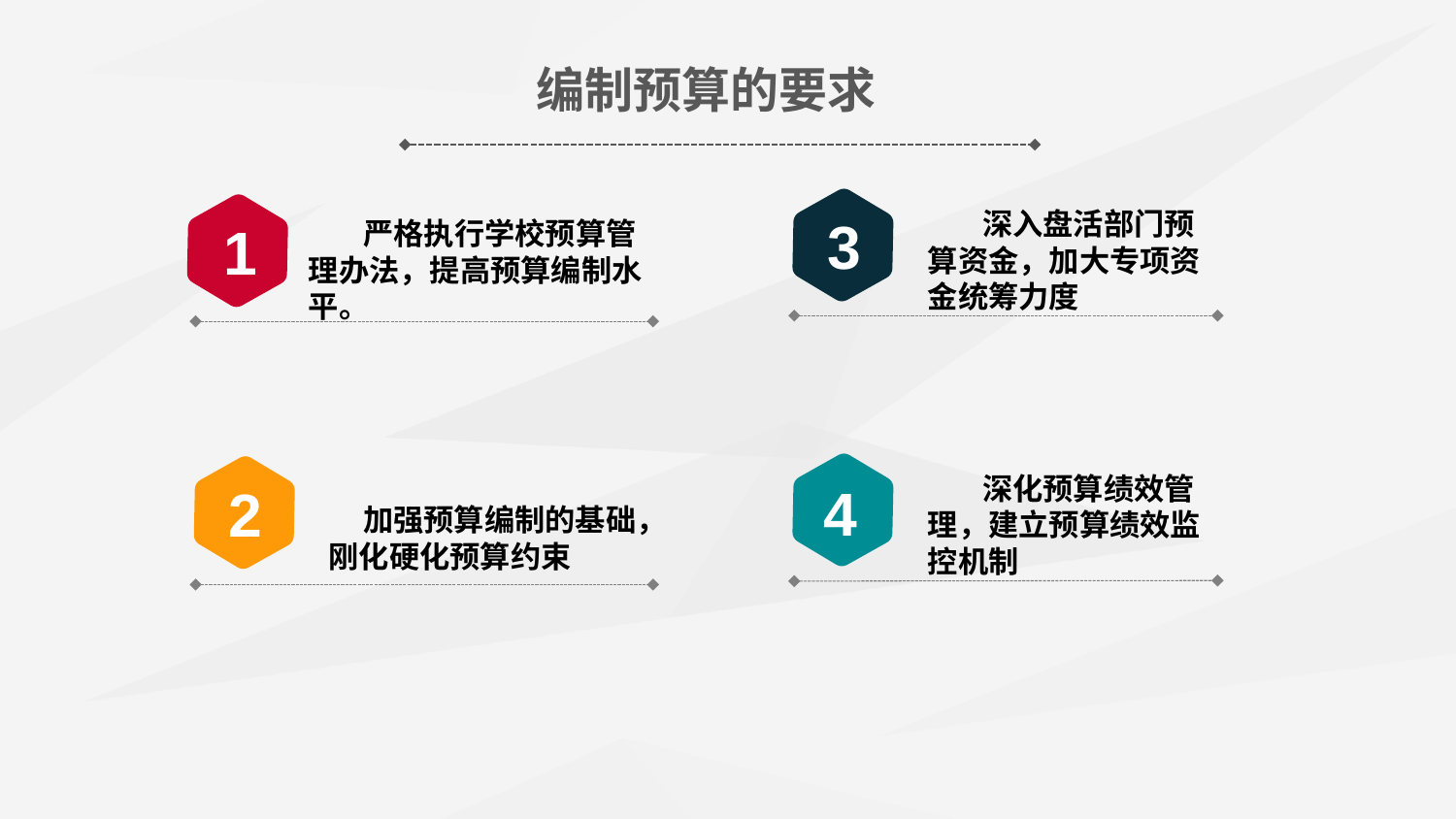

编制预算的要求

深入盘活部门预算资金，加大专项资金统筹力度

3
严格执行学校预算管理办法，提高预算编制水平。
1

深化预算绩效管理，建立预算绩效监控机制
4
2
    加强预算编制的基础，刚化硬化预算约束